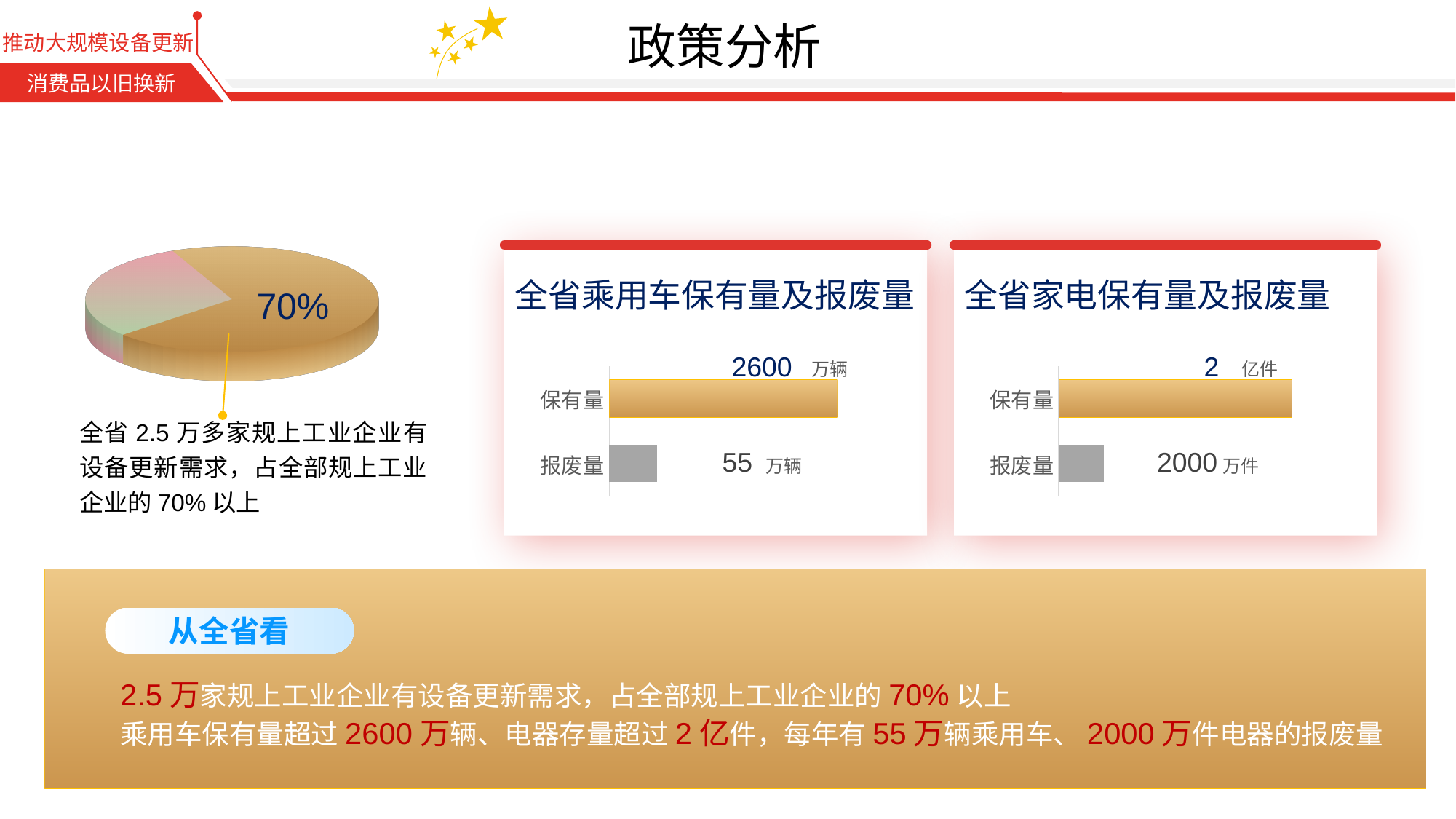

[unsupported chart]

全省乘用车保有量及报废量
2600
万辆

### Chart

| Category | 系列 1 |
|---|---|
| 报废量 | 55.0 |
| 保有量 | 260.0 |
55
万辆

全省家电保有量及报废量
2
亿件

### Chart

| Category | 系列 1 |
|---|---|
| 报废量 | 60.0 |
| 保有量 | 310.0 |
2000
万件
70%
全省2.5万多家规上工业企业有设备更新需求，占全部规上工业企业的70%以上

从全省看

2.5万家规上工业企业有设备更新需求，占全部规上工业企业的70%以上
乘用车保有量超过2600万辆、电器存量超过2亿件，每年有55万辆乘用车、2000万件电器的报废量